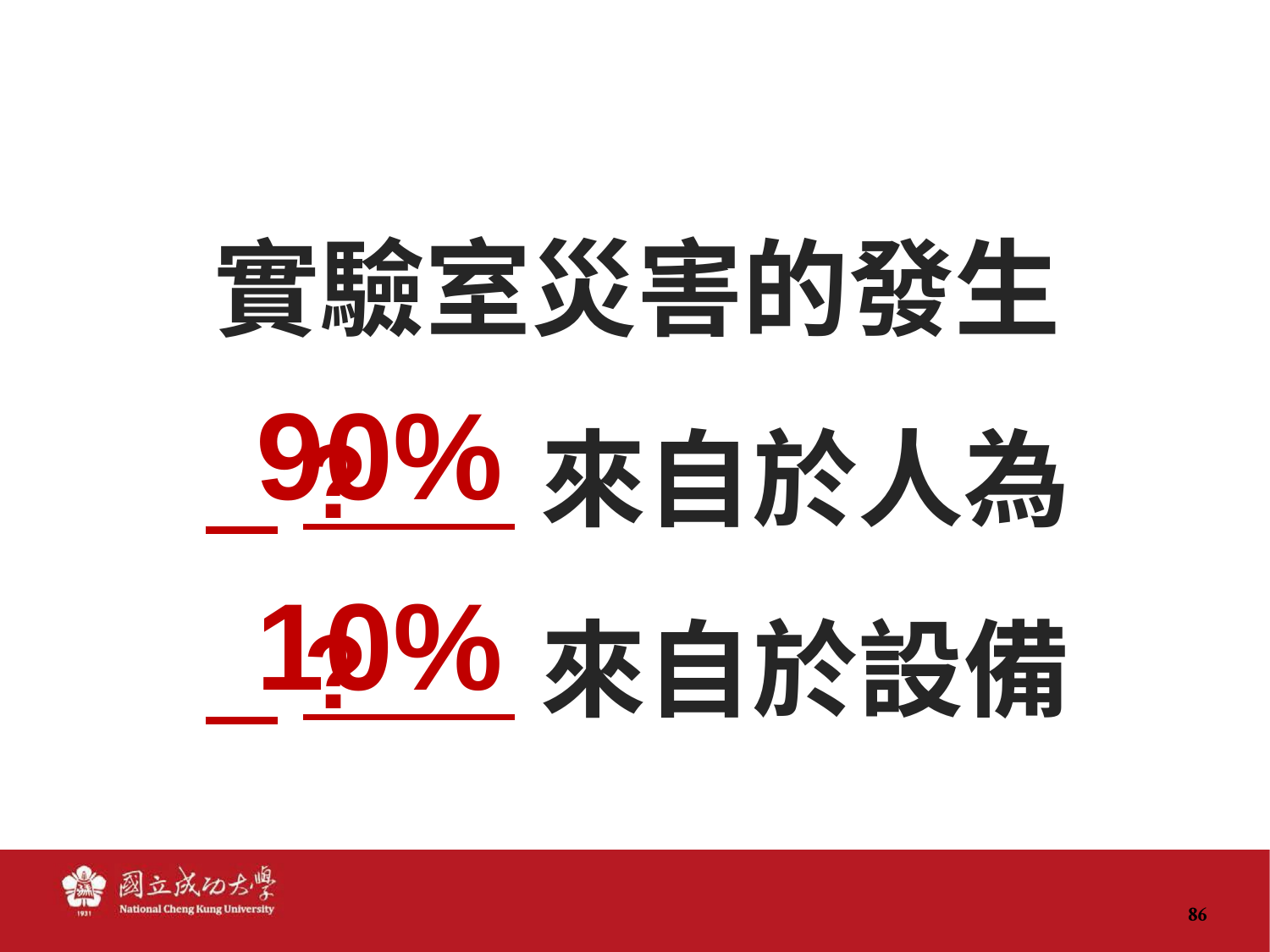

# 實驗室災害的發生 ?     來自於人為 ?     來自於設備
90%
10%
86